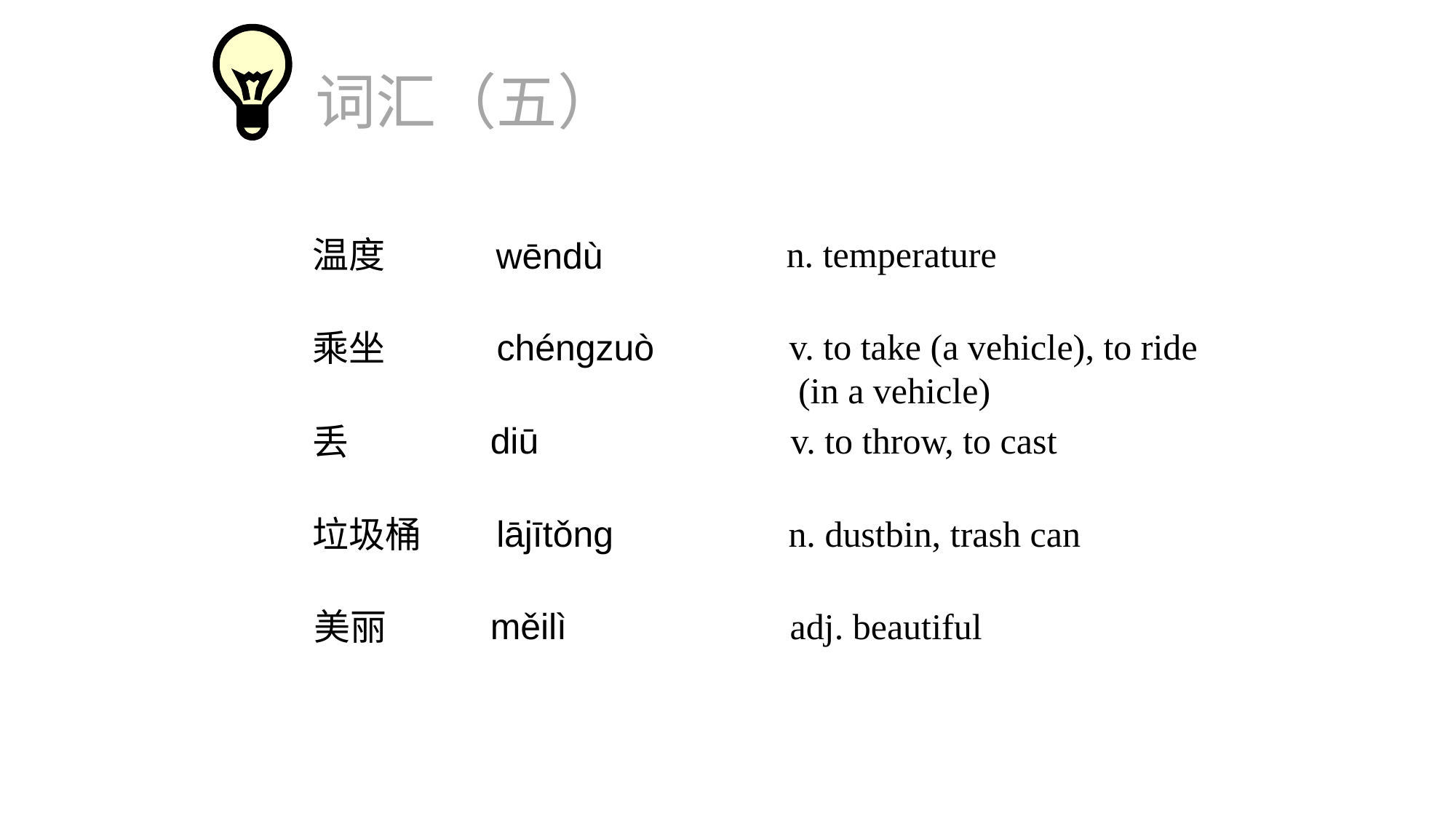

词汇（五）
n. temperature
温度
wēndù
v. to take (a vehicle), to ride
 (in a vehicle)
chéngzuò
乘坐
diū
v. to throw, to cast
丢
lājītǒng
n. dustbin, trash can
垃圾桶
měilì
adj. beautiful
美丽